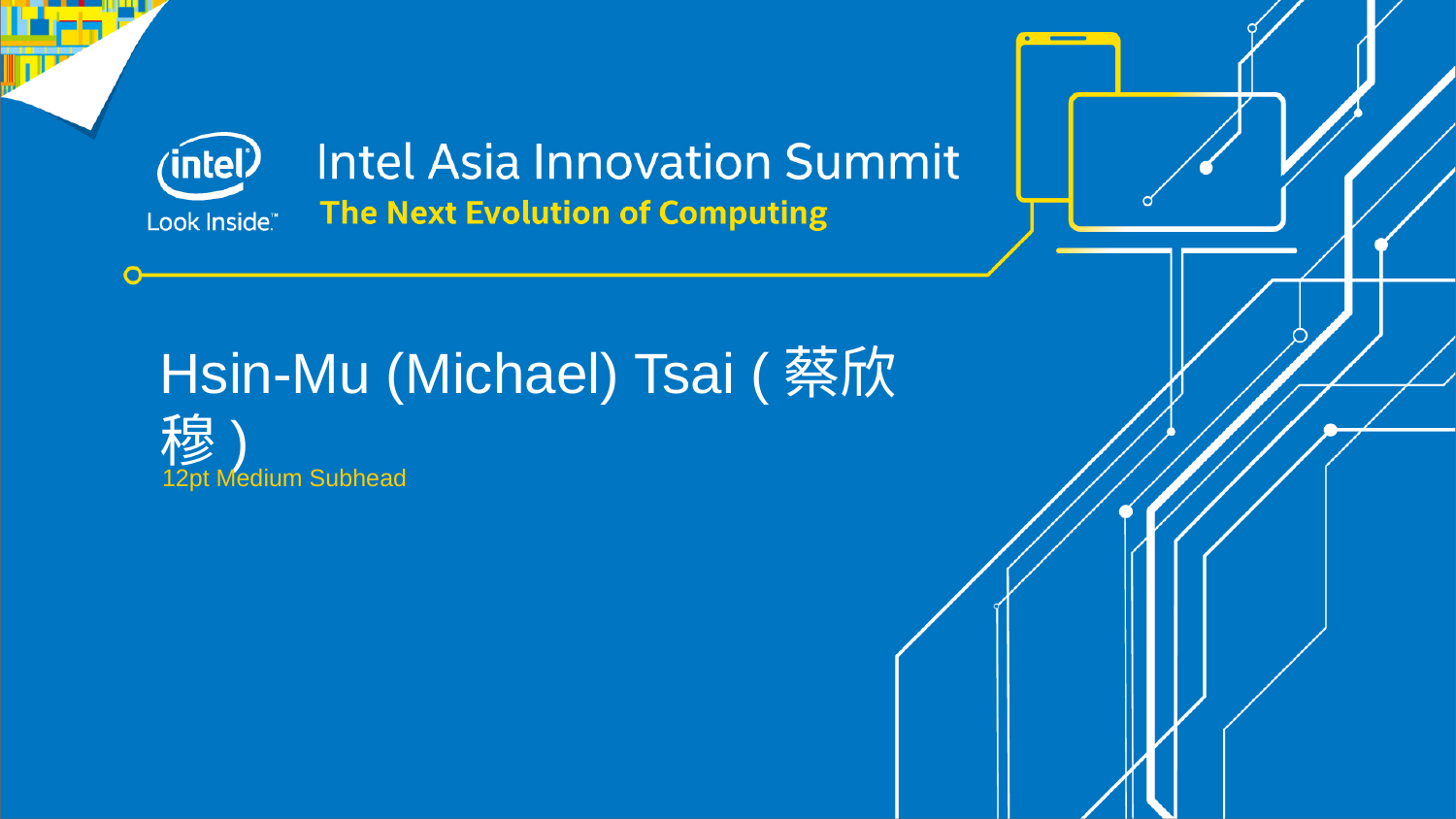

# Hsin-Mu (Michael) Tsai (蔡欣穆)
12pt Medium Subhead